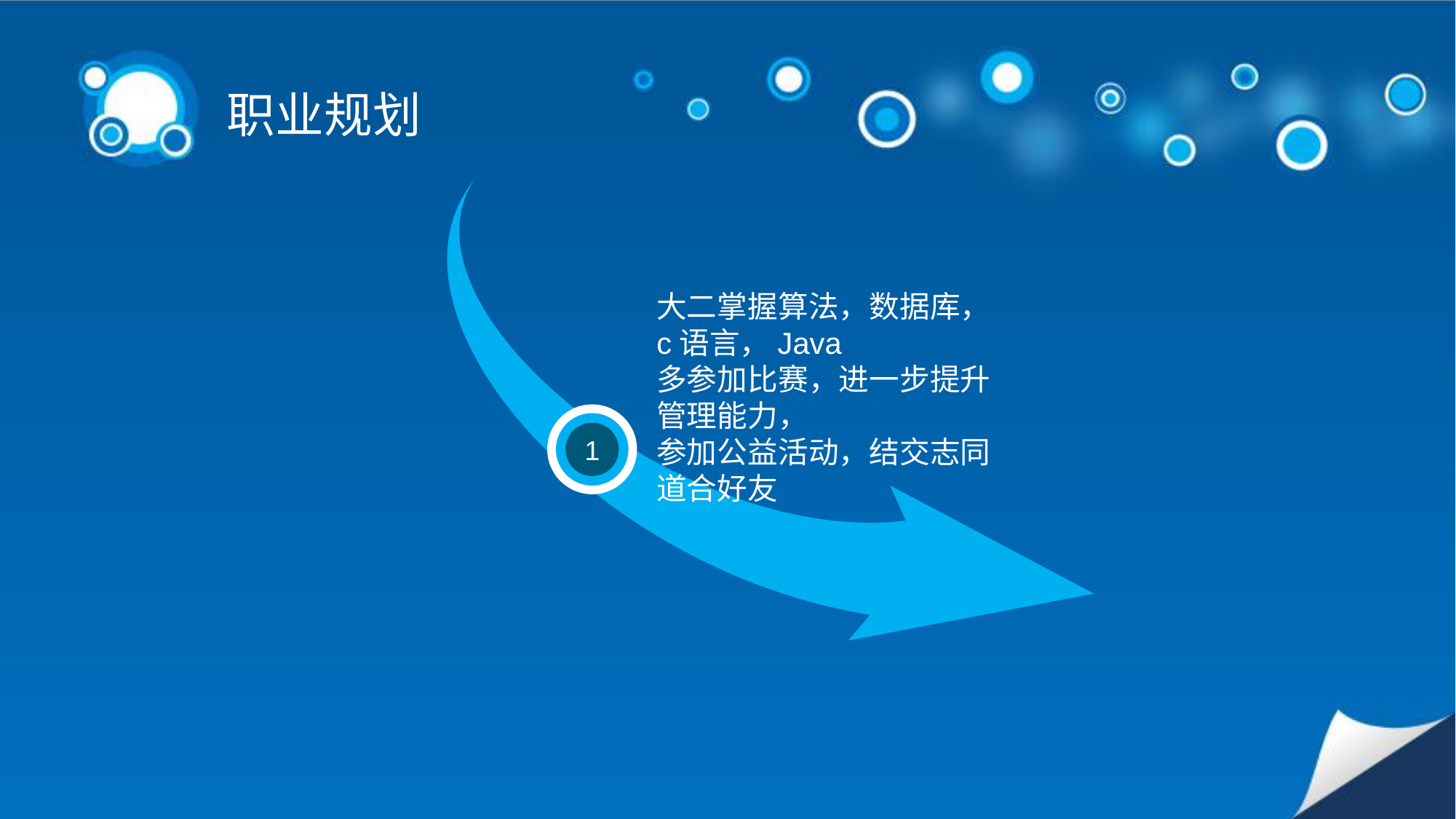

职业规划

大二掌握算法，数据库，c语言，Java
多参加比赛，进一步提升管理能力，
参加公益活动，结交志同道合好友

1